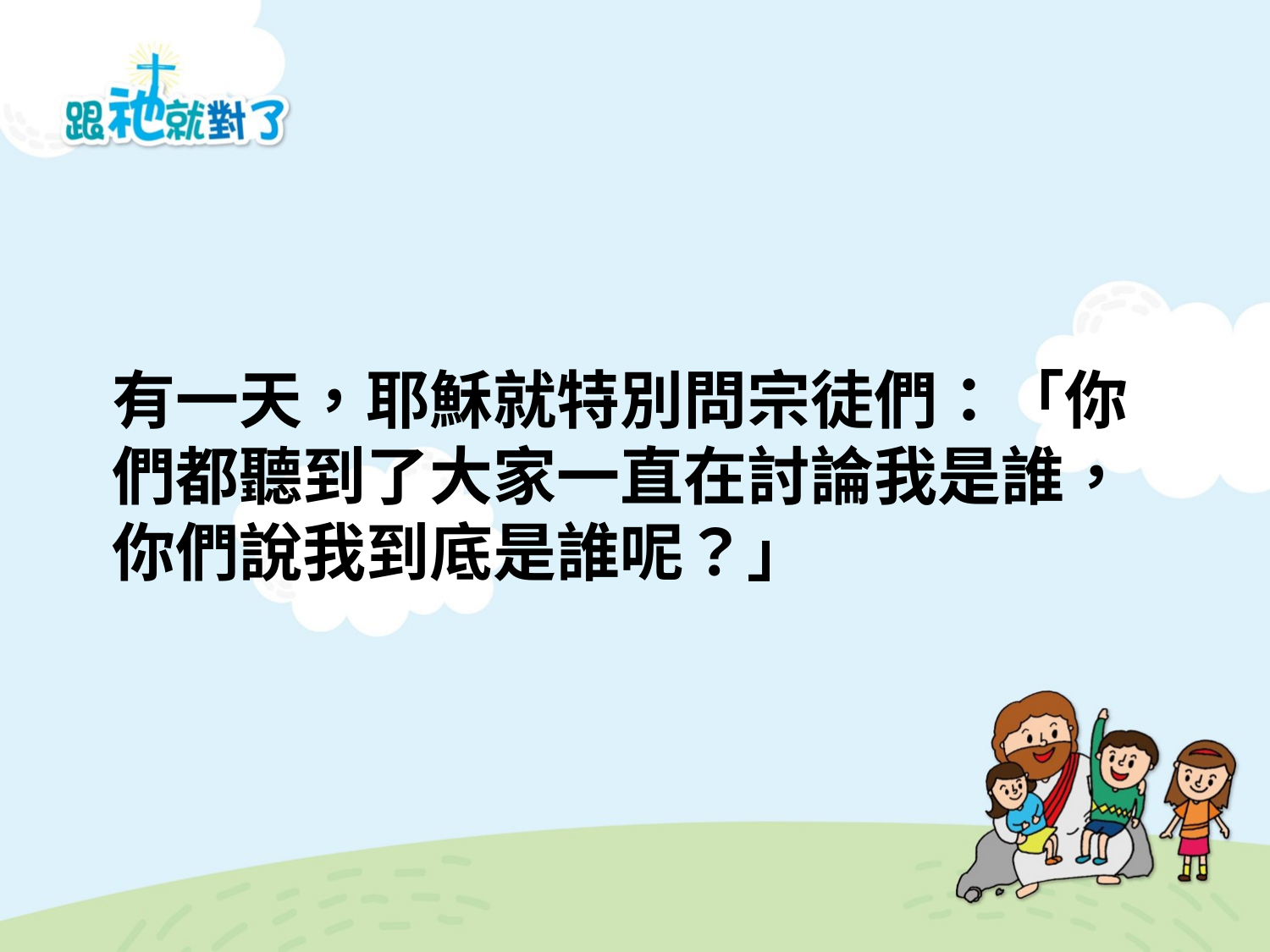

有一天，耶穌就特別問宗徒們：「你們都聽到了大家一直在討論我是誰，你們說我到底是誰呢？」